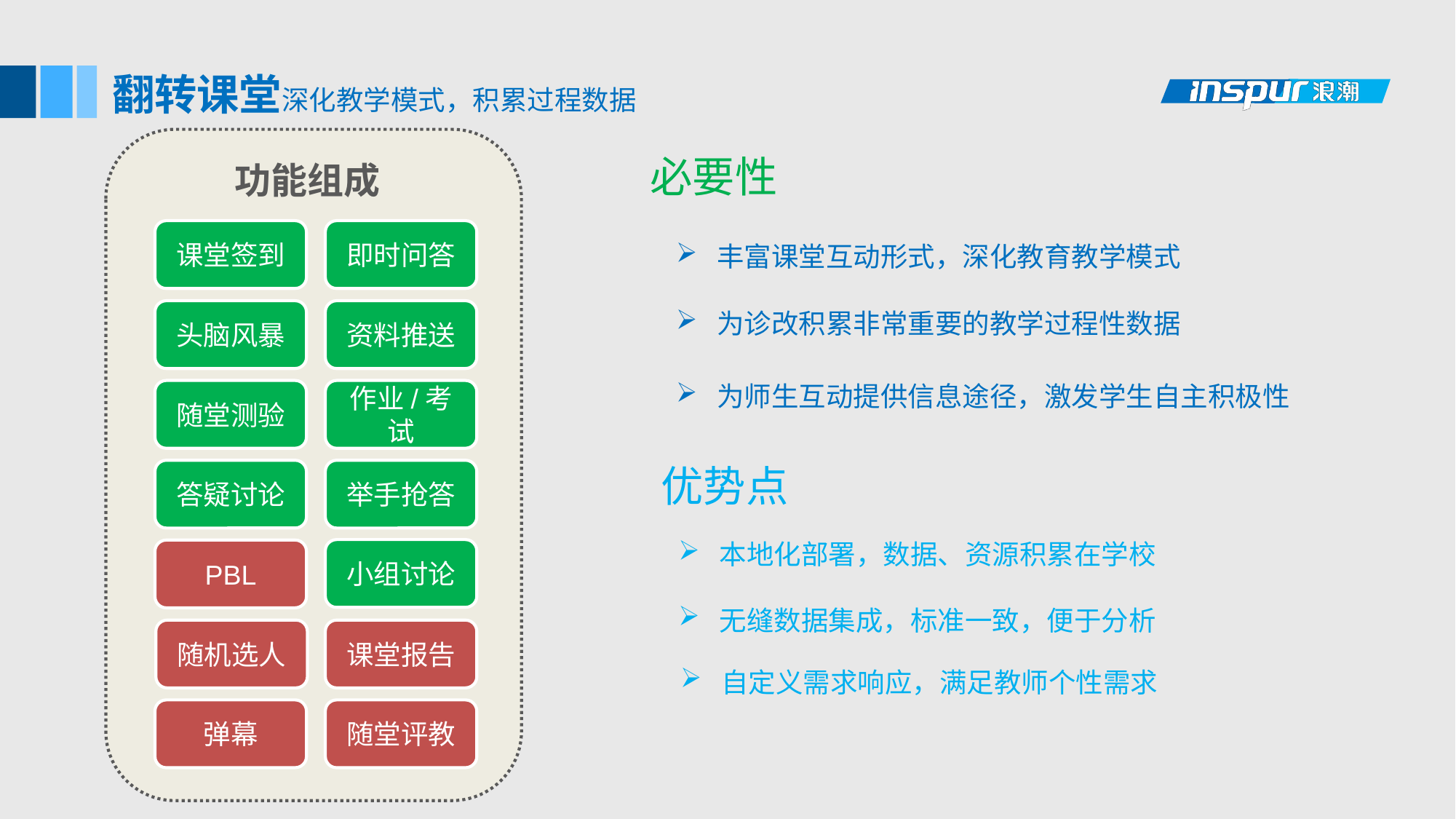

翻转课堂深化教学模式，积累过程数据

必要性
功能组成
课堂签到
即时问答
丰富课堂互动形式，深化教育教学模式
为诊改积累非常重要的教学过程性数据
头脑风暴
资料推送
为师生互动提供信息途径，激发学生自主积极性
随堂测验
作业/考试
优势点
答疑讨论
举手抢答
本地化部署，数据、资源积累在学校
小组讨论
PBL
无缝数据集成，标准一致，便于分析
随机选人
课堂报告
自定义需求响应，满足教师个性需求
弹幕
随堂评教